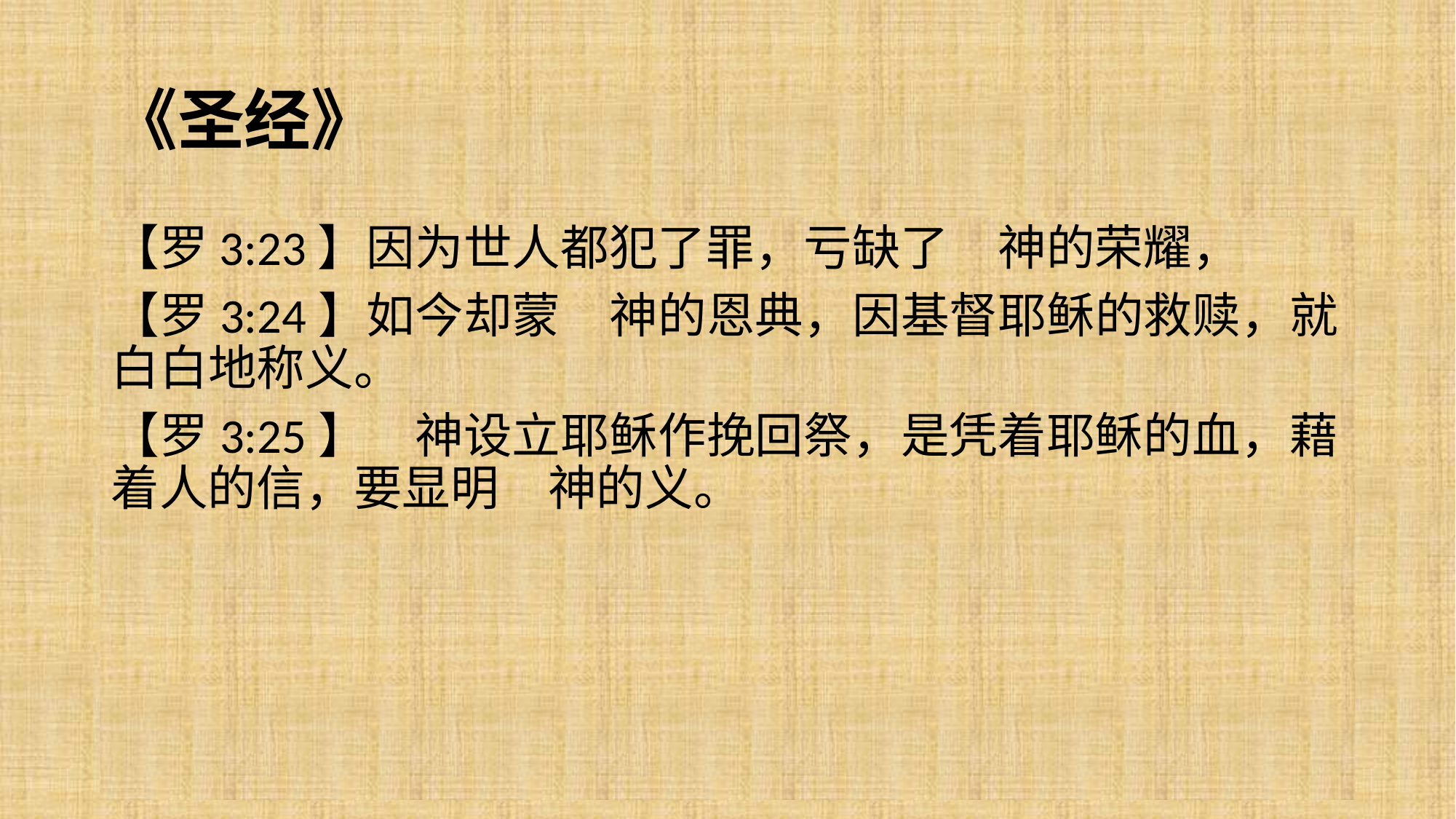

# 《圣经》
【罗3:23】因为世人都犯了罪，亏缺了　神的荣耀，
【罗3:24】如今却蒙　神的恩典，因基督耶稣的救赎，就白白地称义。
【罗3:25】　神设立耶稣作挽回祭，是凭着耶稣的血，藉着人的信，要显明　神的义。